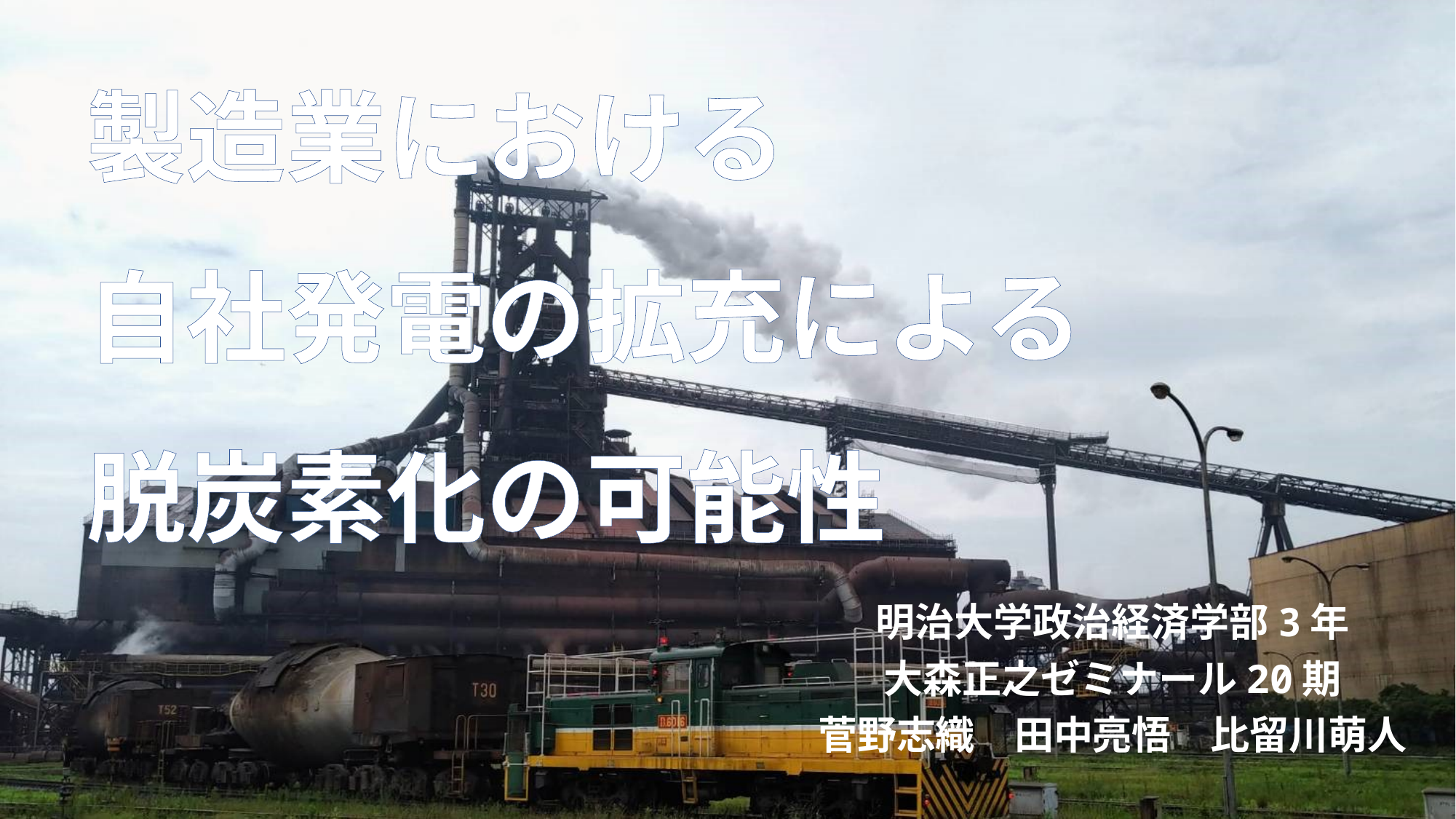

# 製造業における 自社発電の拡充による 脱炭素化の可能性
明治大学政治経済学部3年
大森正之ゼミナール20期
菅野志織　田中亮悟　比留川萌人